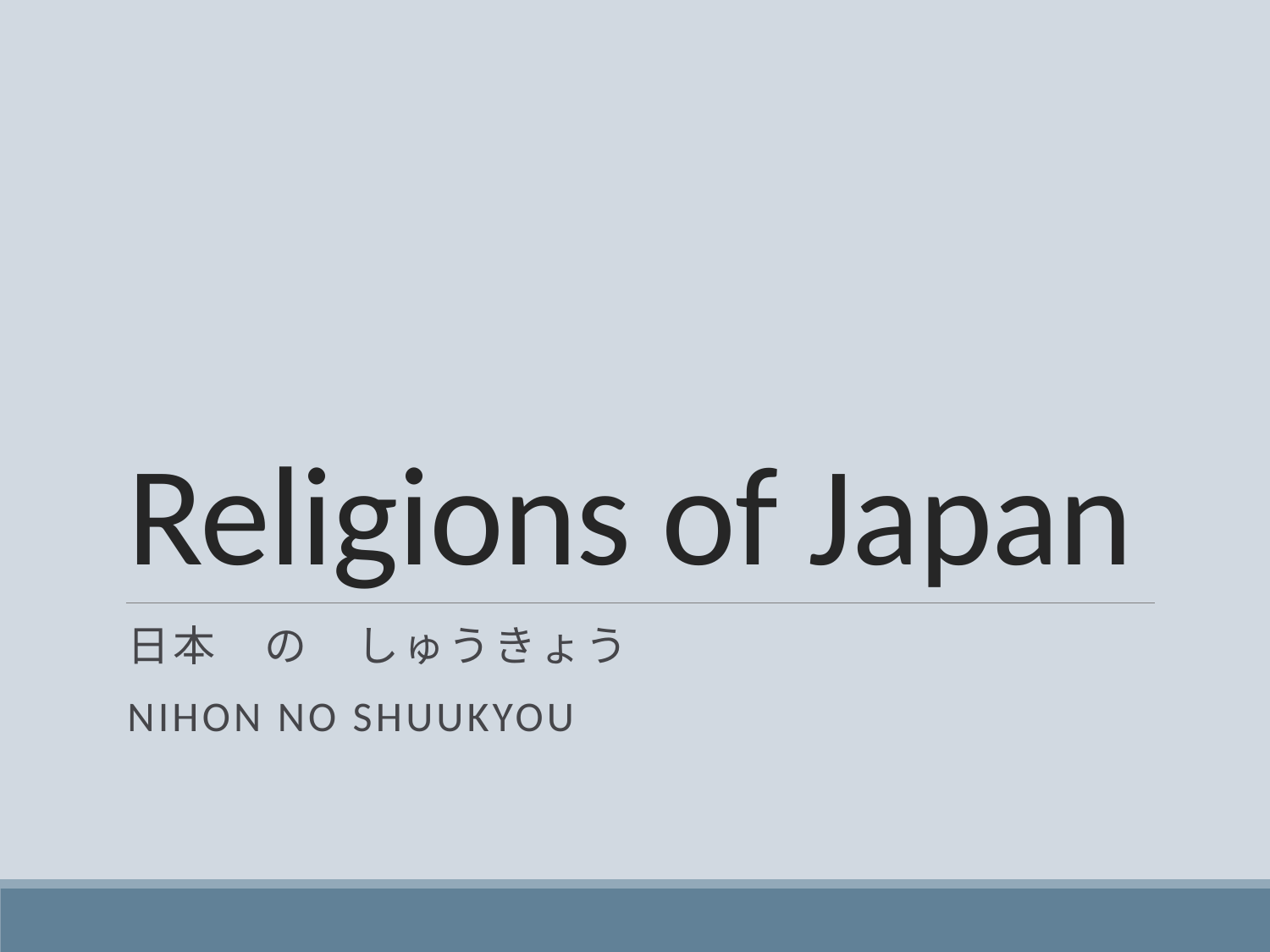

# Religions of Japan
日本　の　しゅうきょう
Nihon no shuukyou